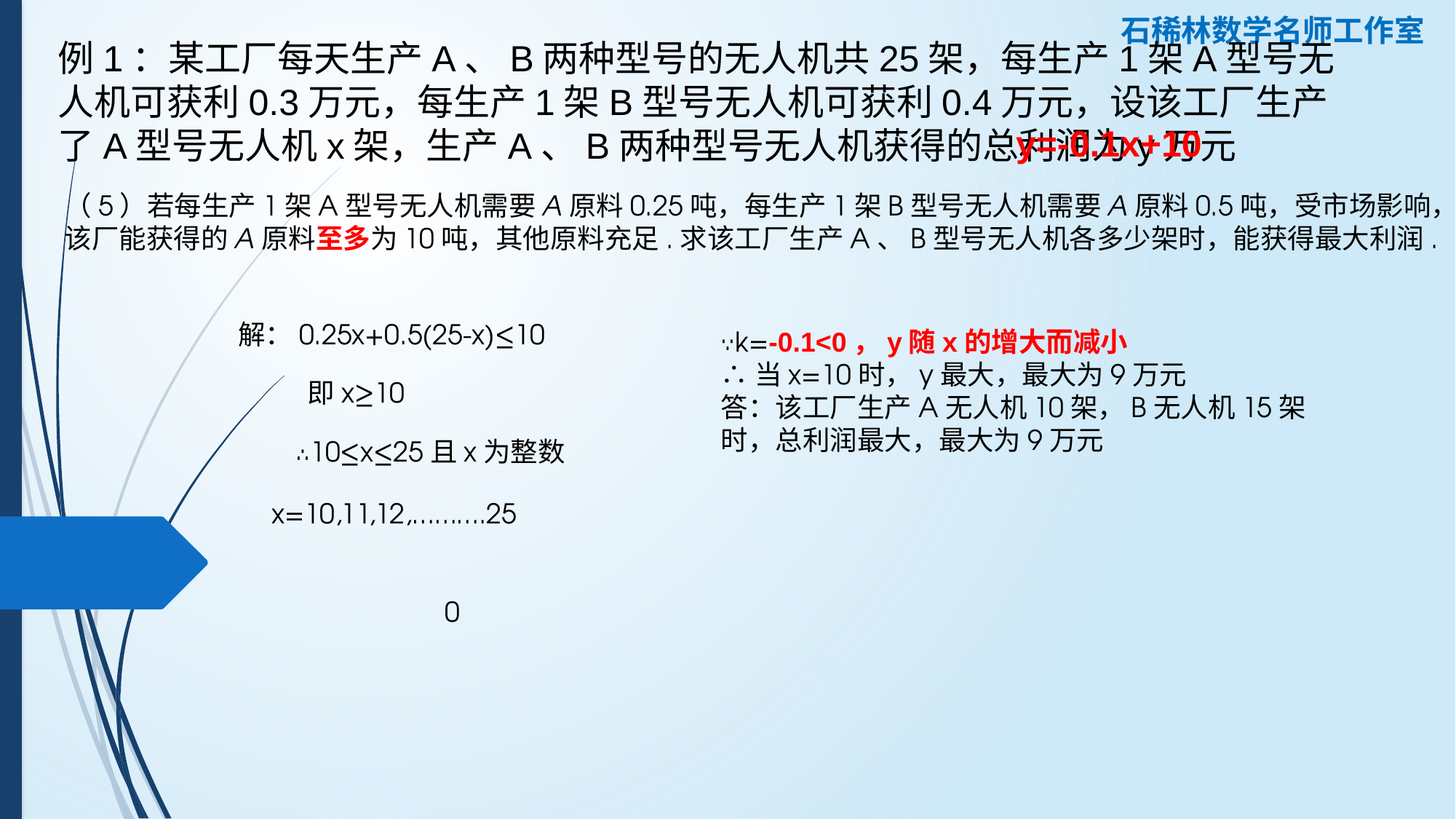

石稀林数学名师工作室
例1：某工厂每天生产A、B两种型号的无人机共25架，每生产1架A型号无人机可获利0.3万元，每生产1架B型号无人机可获利0.4万元，设该工厂生产了A型号无人机x架，生产A、B两种型号无人机获得的总利润为y万元
y=-0.1x+10
（5）若每生产1架A型号无人机需要A原料0.25吨，每生产1架B型号无人机需要A原料0.5吨，受市场影响，该厂能获得的A原料至多为10吨，其他原料充足.求该工厂生产A、B型号无人机各多少架时，能获得最大利润.

解：0.25x+0.5(25-x)≤10
∵k=-0.1<0，y随x的增大而减小
∴当x=10时，y最大，最大为9万元
答：该工厂生产A无人机10架，B无人机15架时，总利润最大，最大为9万元

即x≥10
∴10≤x≤25且x为整数
x=10,11,12,……….25
0